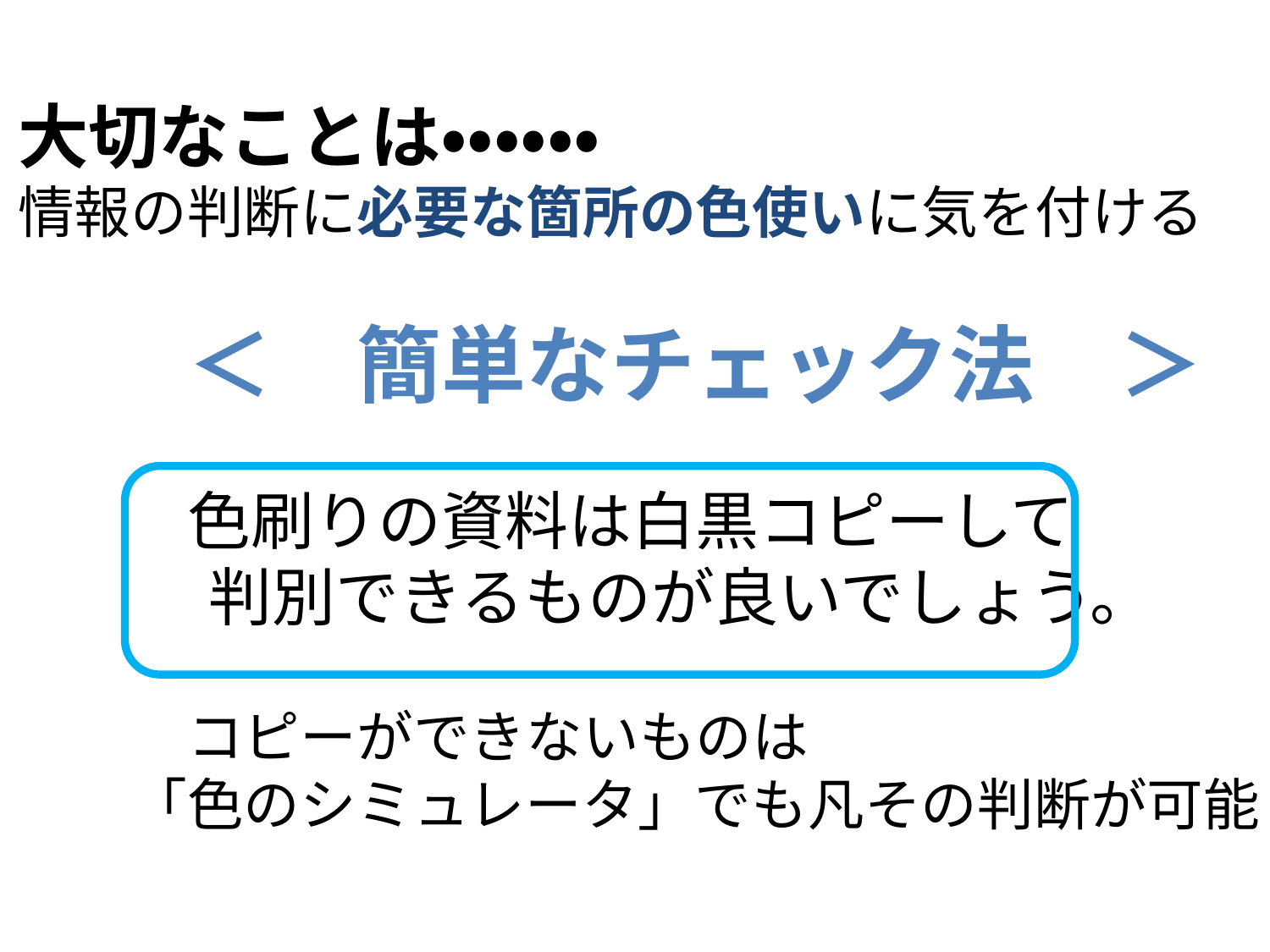

大切なことは・・・・・・
情報の判断に必要な箇所の色使いに気を付ける

　　　＜　簡単なチェック法　＞

　　　色刷りの資料は白黒コピーして
　　　判別できるものが良いでしょう。

　　　コピーができないものは
　　「色のシミュレータ」でも凡その判断が可能